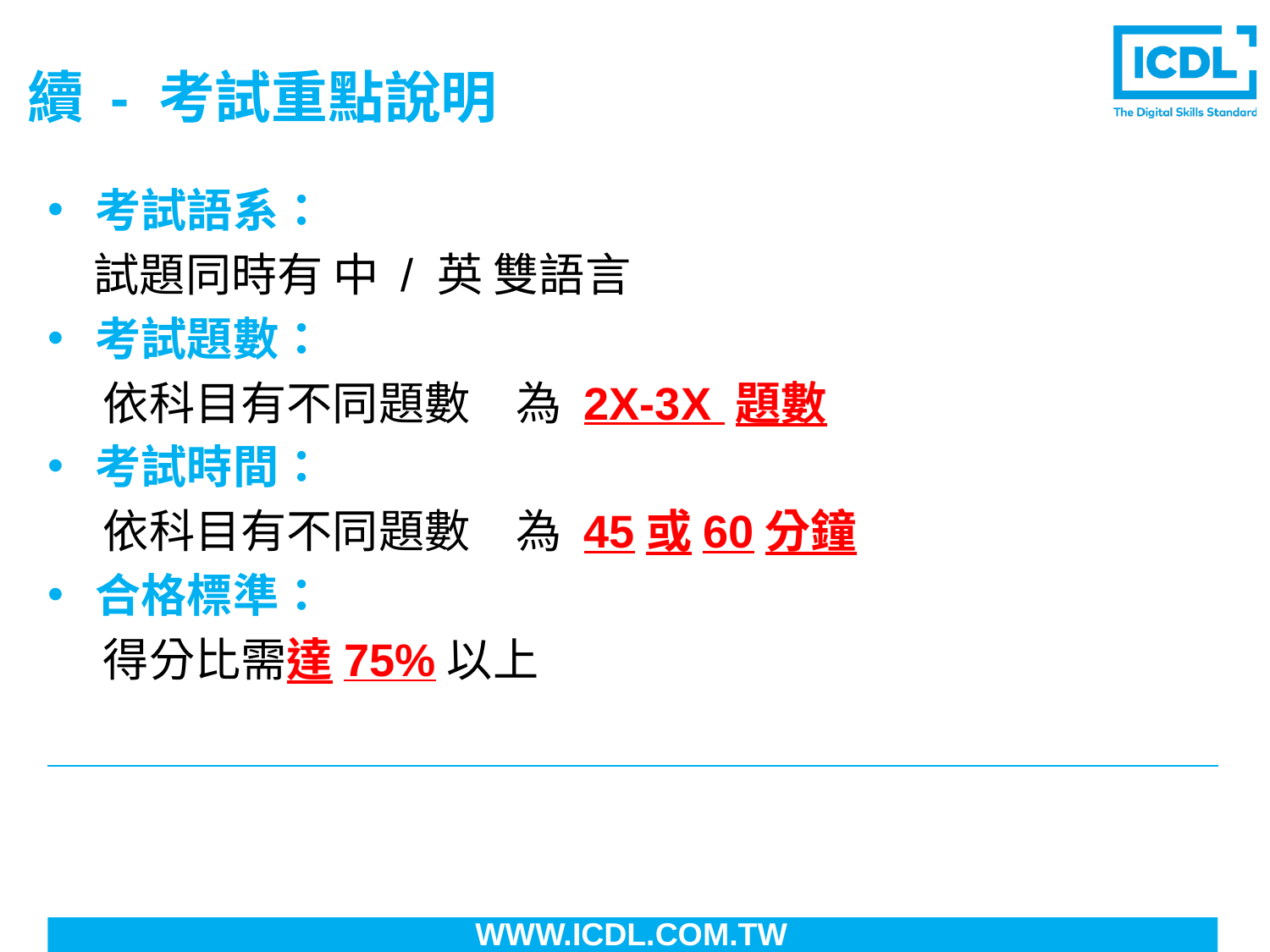

# 續 - 考試重點說明
考試語系：
　試題同時有 中 / 英 雙語言
考試題數：
依科目有不同題數　為 2X-3X 題數
考試時間：
依科目有不同題數　為 45或60分鐘
合格標準：
得分比需達75%以上
  WWW.ICDL.COM.TW